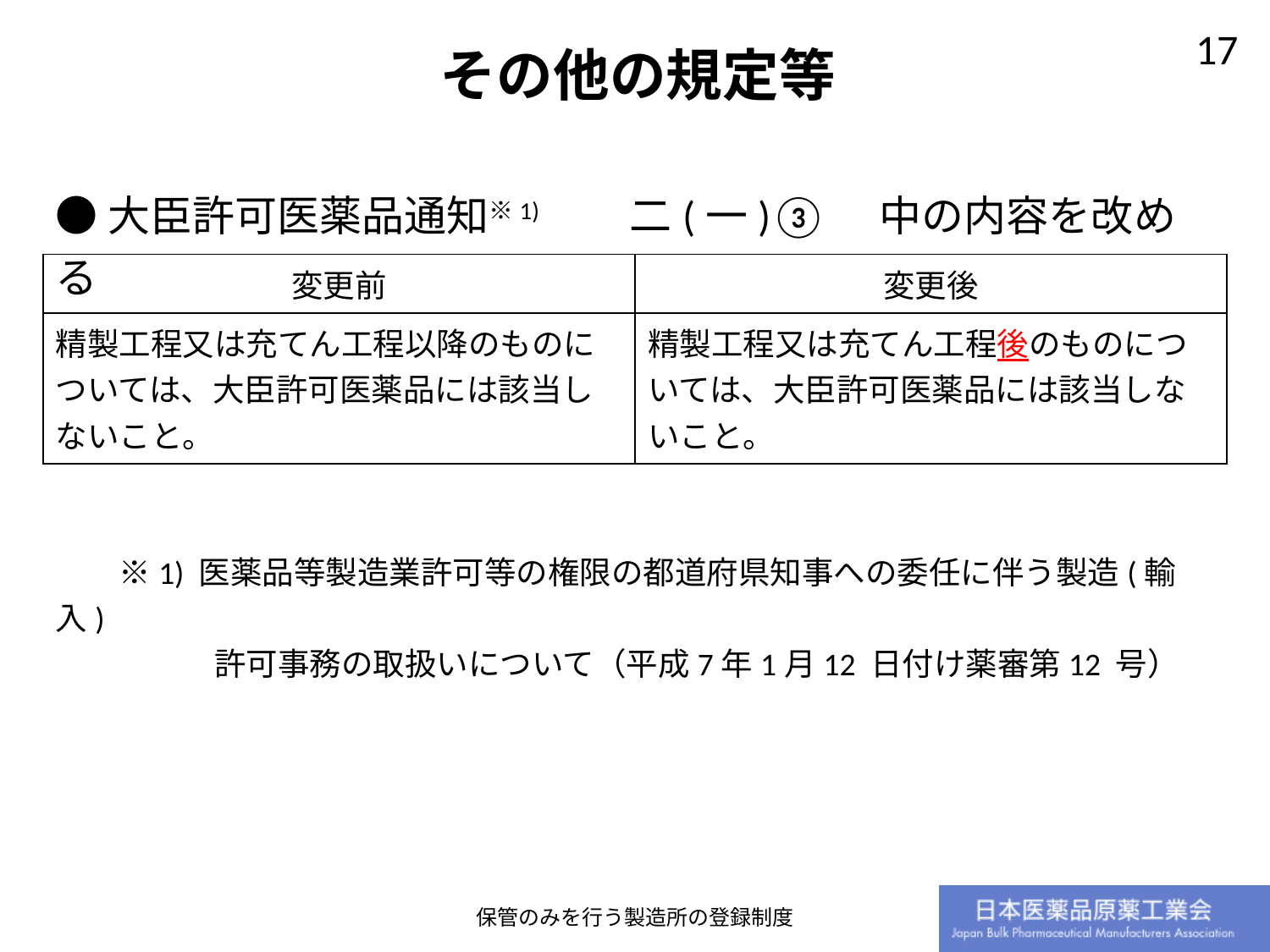

# その他の規定等
●大臣許可医薬品通知※1)　　二(一)③　中の内容を改める

　　※1) 医薬品等製造業許可等の権限の都道府県知事への委任に伴う製造(輸入)
　　　　　許可事務の取扱いについて（平成7年1月12 日付け薬審第12 号）

| 変更前 | 変更後 |
| --- | --- |
| 精製工程又は充てん工程以降のものについては、大臣許可医薬品には該当しないこと。 | 精製工程又は充てん工程後のものについては、大臣許可医薬品には該当しないこと。 |
保管のみを行う製造所の登録制度